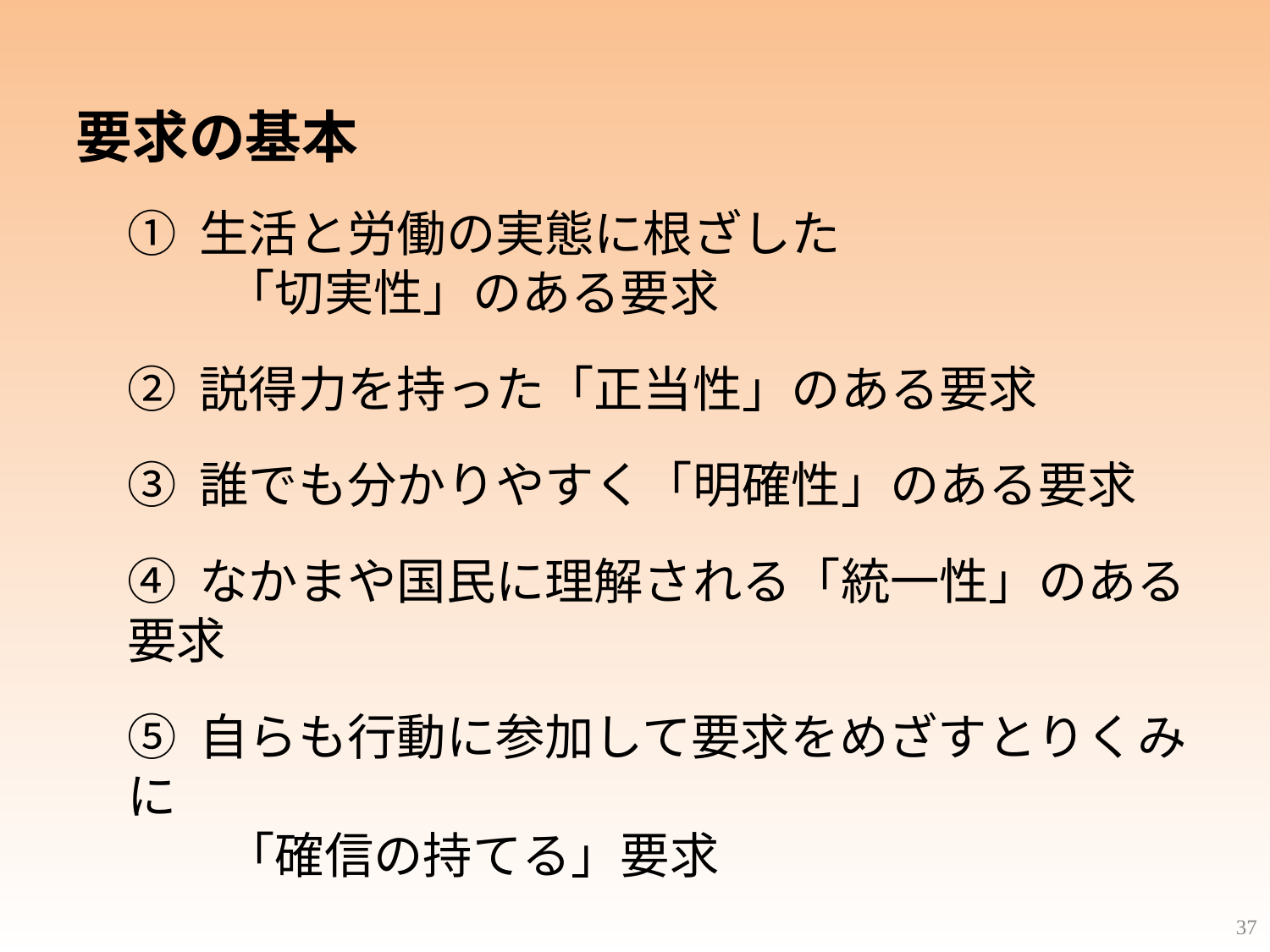

要求の基本
① 生活と労働の実態に根ざした
　　「切実性」のある要求
② 説得力を持った「正当性」のある要求
③ 誰でも分かりやすく「明確性」のある要求
④ なかまや国民に理解される「統一性」のある要求
⑤ 自らも行動に参加して要求をめざすとりくみに
　　「確信の持てる」要求
37